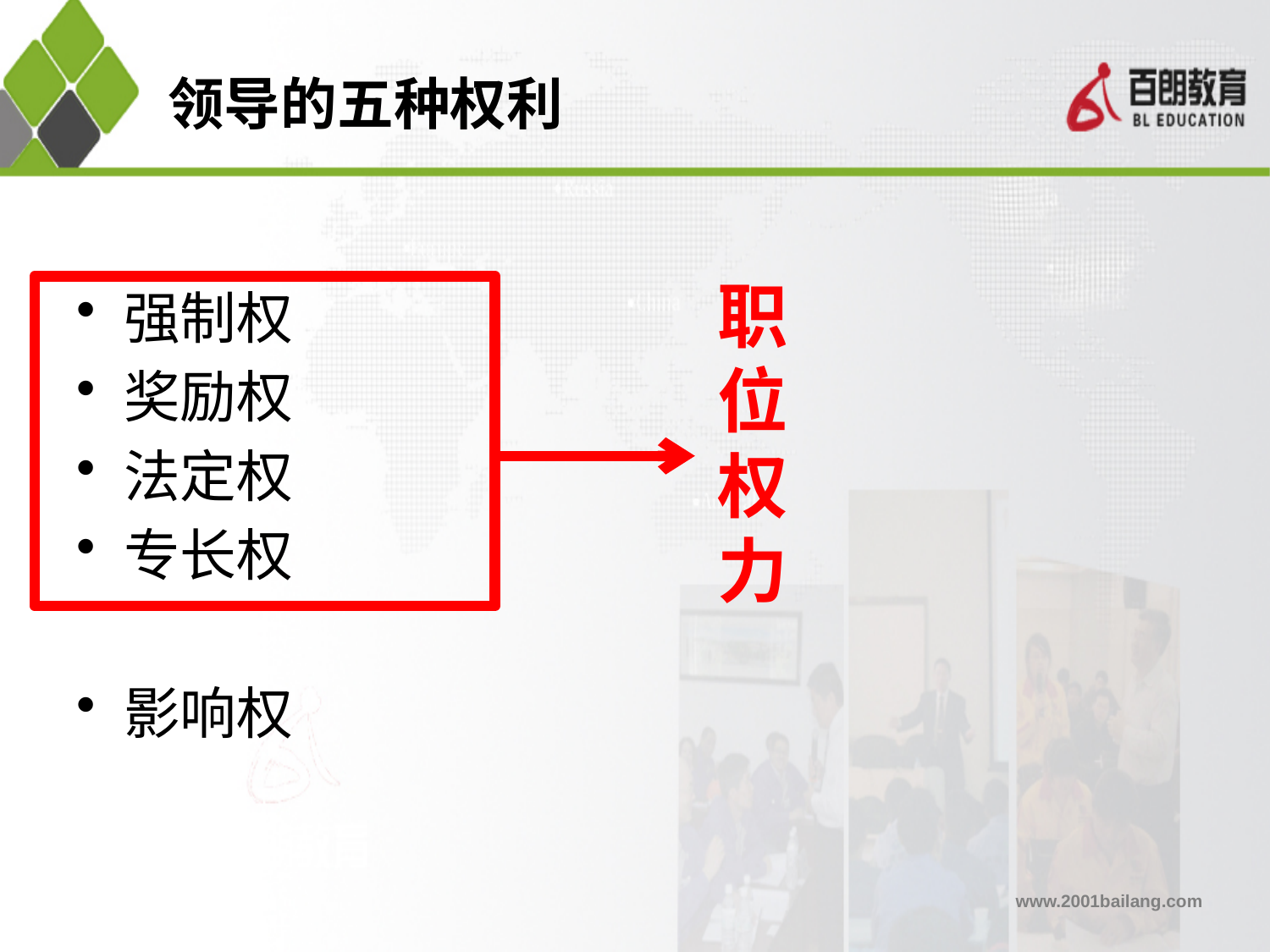

# 领导的五种权利
职
位
权
力

强制权
奖励权
法定权
专长权

影响权